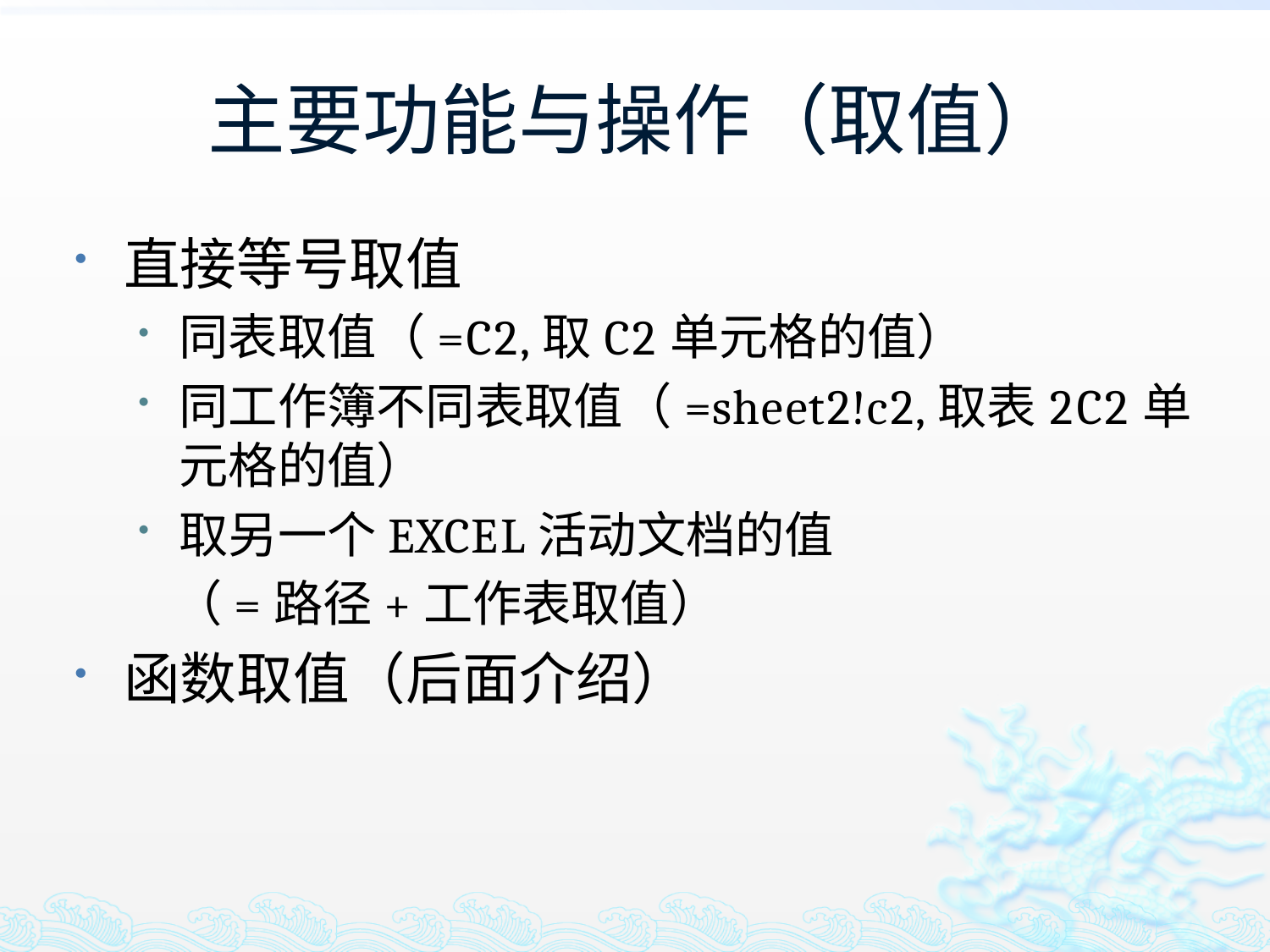

# 主要功能与操作（取值）
直接等号取值
同表取值（=C2,取C2单元格的值）
同工作簿不同表取值（=sheet2!c2,取表2C2单元格的值）
取另一个EXCEL活动文档的值
  （=路径+工作表取值）
函数取值（后面介绍）